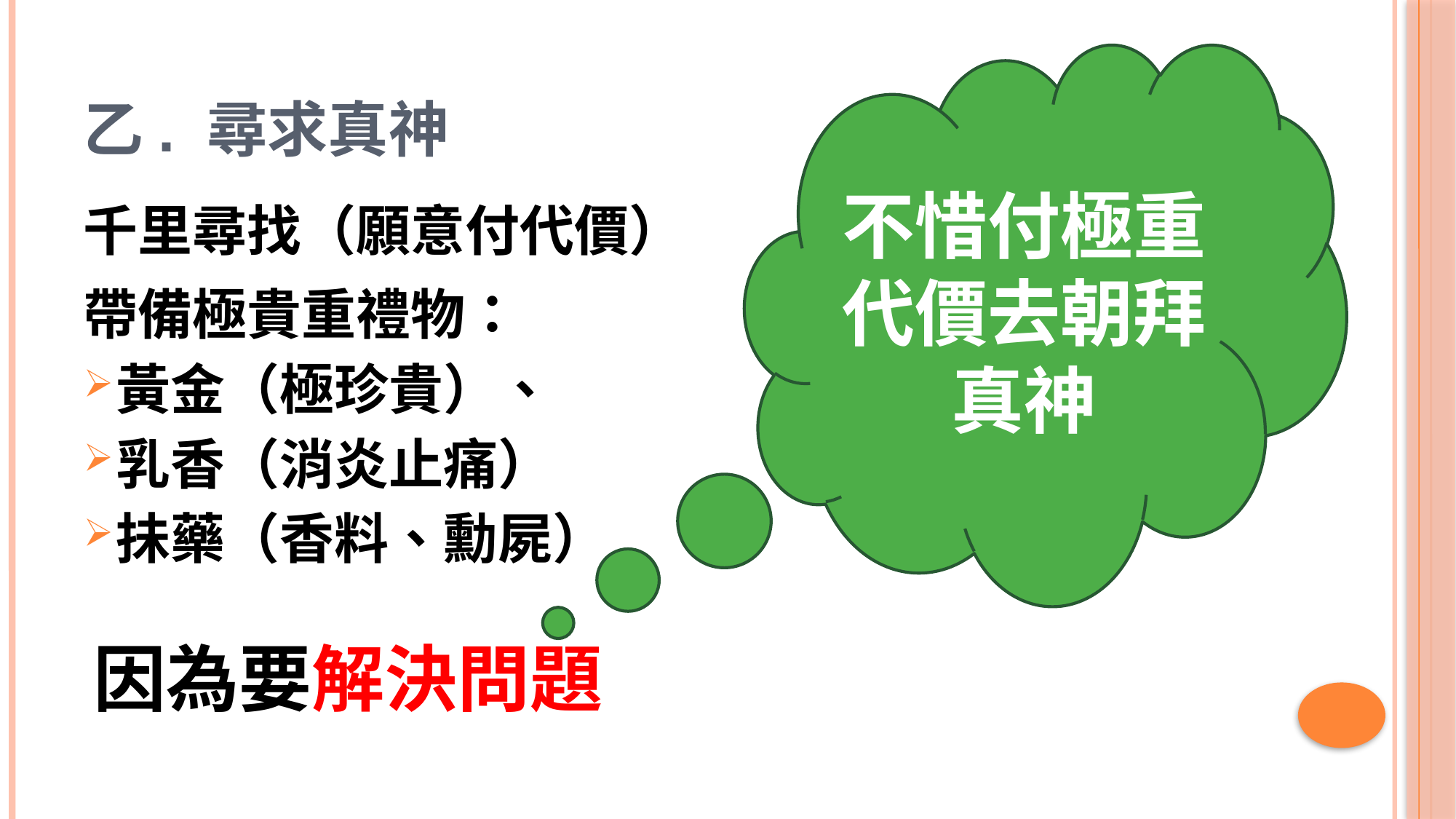

# 乙. 尋求真神
不惜付極重代價去朝拜真神
千里尋找（願意付代價）
帶備極貴重禮物：
黃金（極珍貴）、
乳香（消炎止痛）
抺藥（香料、勳屍）

因為要解決問題